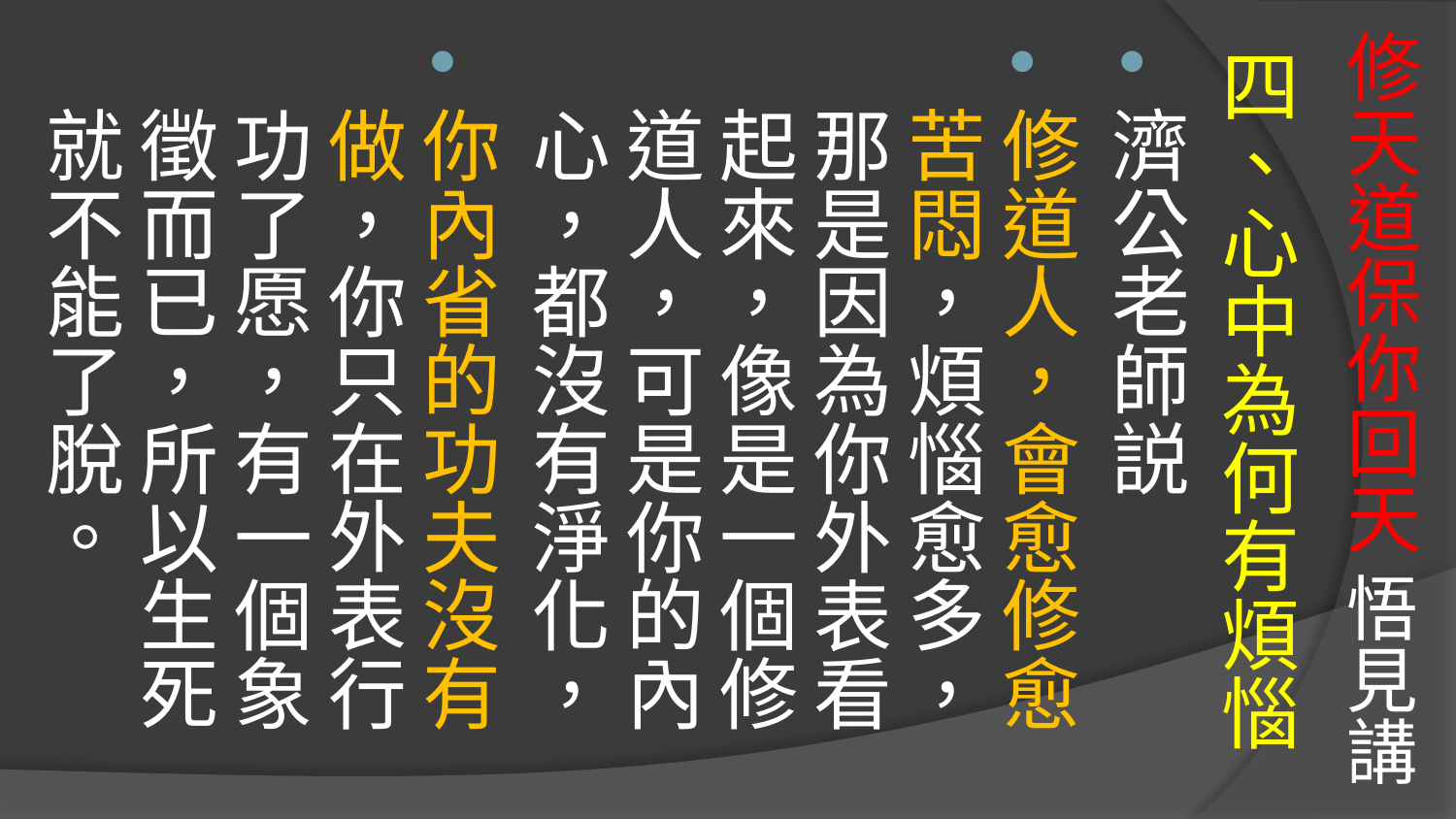

# 修天道保你回天 悟見講
四、心中為何有煩惱
濟公老師説
修道人，會愈修愈苦悶，煩惱愈多，那是因為你外表看起來，像是一個修道人，可是你的內心，都沒有淨化，
你內省的功夫沒有做，你只在外表行功了愿，有一個象徵而已，所以生死就不能了脫。